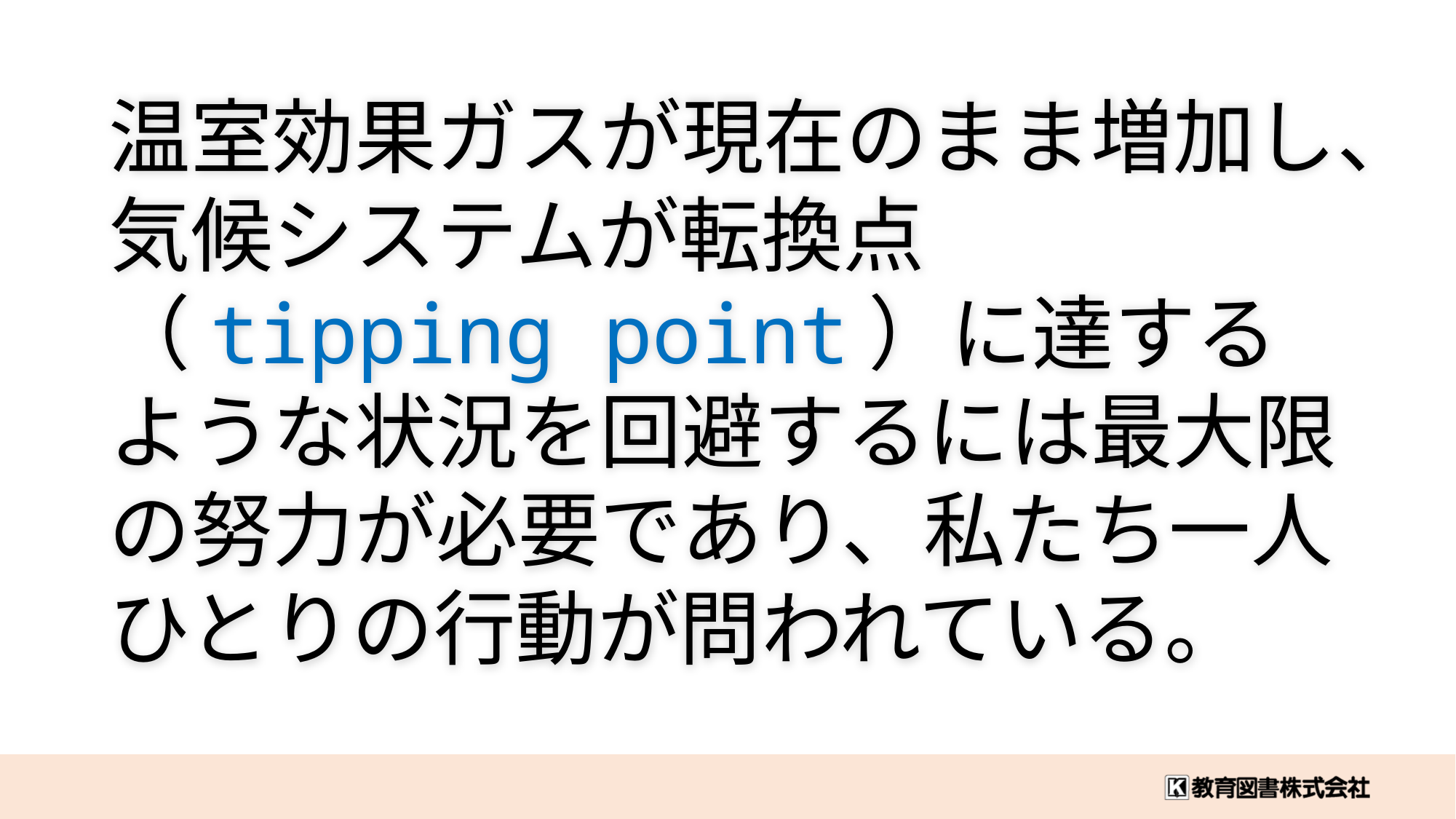

温室効果ガスが現在のまま増加し、気候システムが転換点（tipping point）に達するような状況を回避するには最大限の努力が必要であり、私たち一人ひとりの行動が問われている。